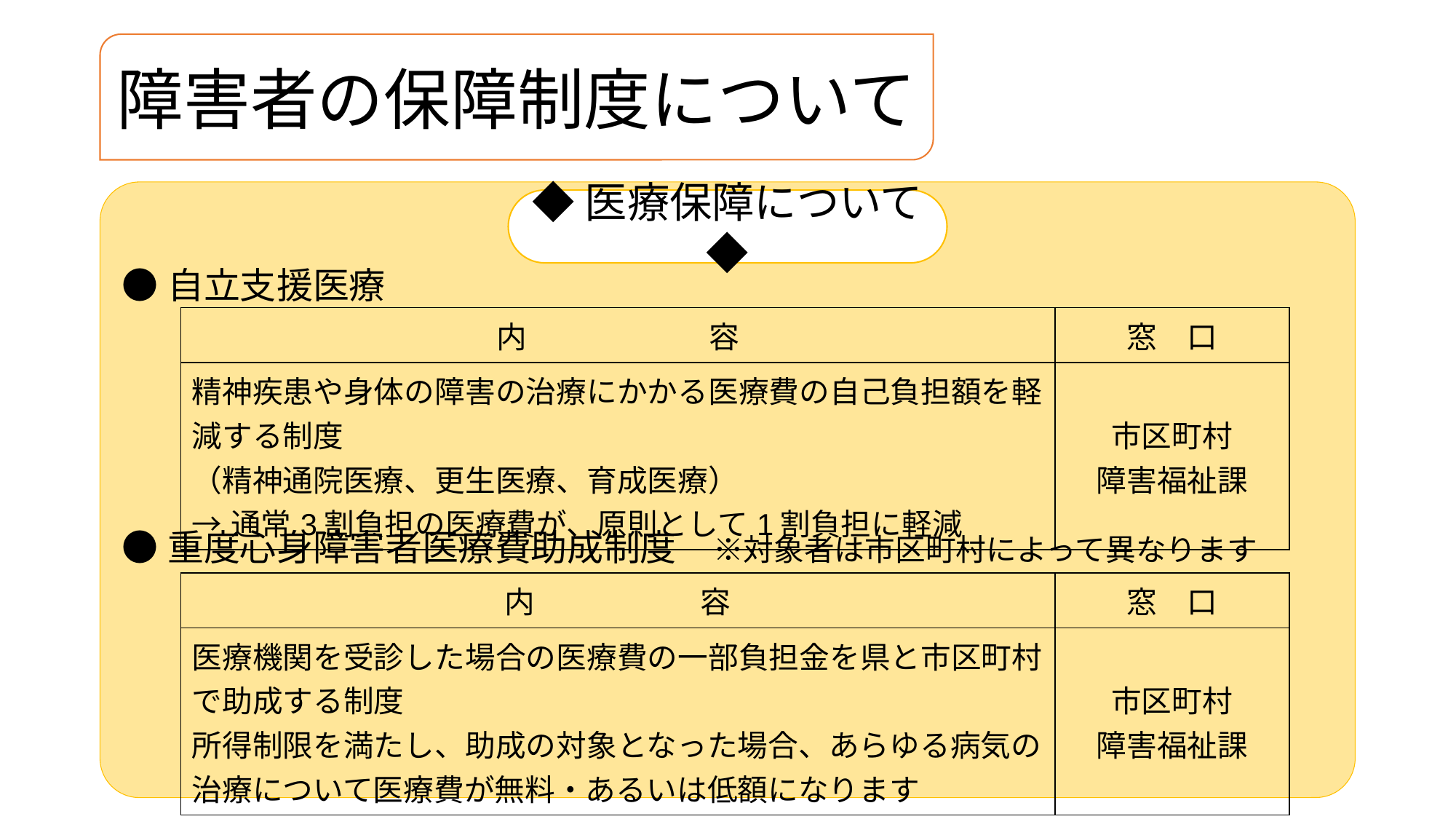

障害者の保障制度について

●自立支援医療

●重度心身障害者医療費助成制度　※対象者は市区町村によって異なります
◆医療保障について◆
| 内　　　　　　容 | 窓　口 |
| --- | --- |
| 精神疾患や身体の障害の治療にかかる医療費の自己負担額を軽減する制度 （精神通院医療、更生医療、育成医療） →通常3割負担の医療費が、原則として1割負担に軽減 | 市区町村 障害福祉課 |
| 内　　　　　 容 | 窓　口 |
| --- | --- |
| 医療機関を受診した場合の医療費の一部負担金を県と市区町村で助成する制度 所得制限を満たし、助成の対象となった場合、あらゆる病気の治療について医療費が無料・あるいは低額になります | 市区町村 障害福祉課 |